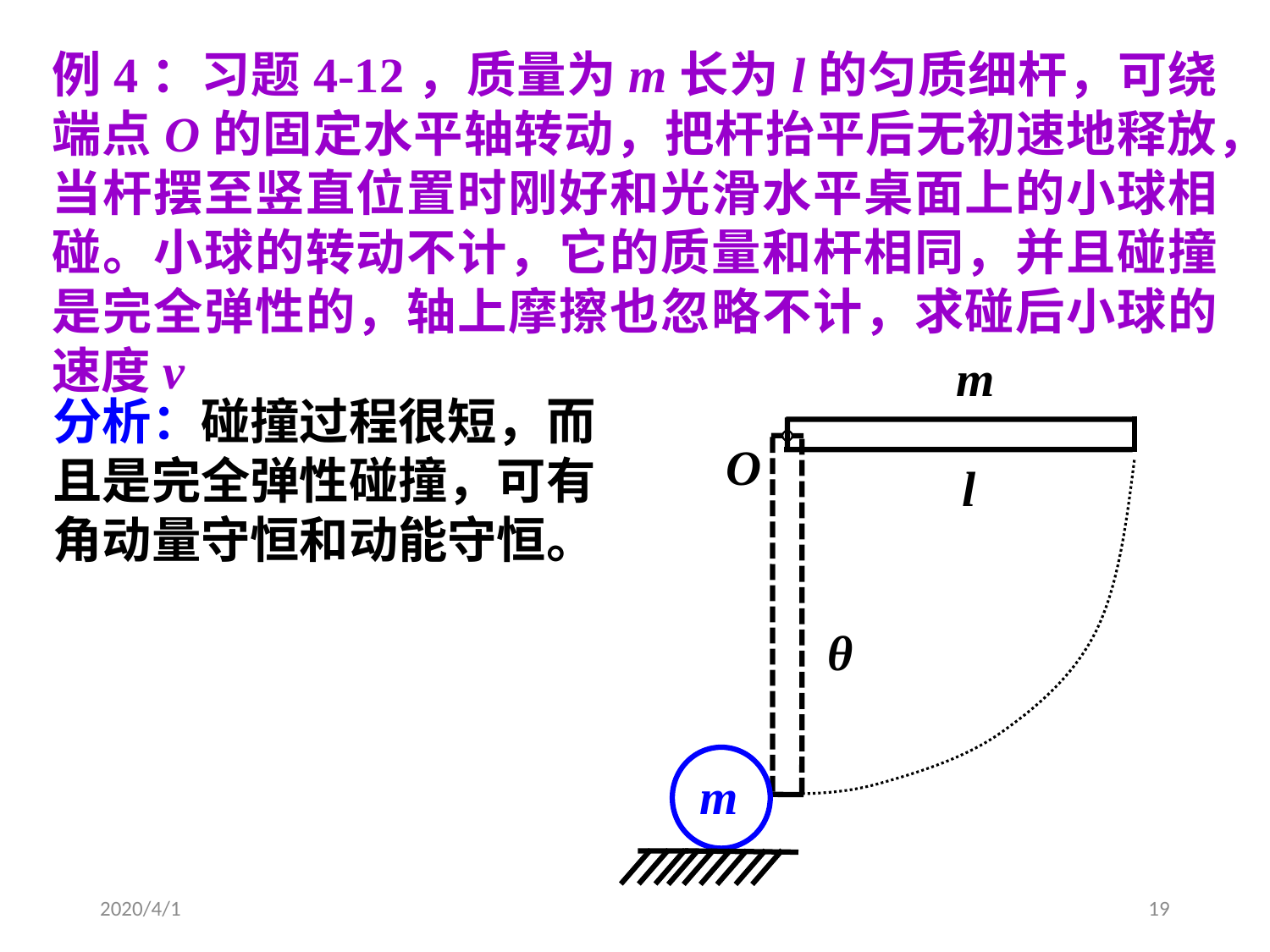

例4：习题4-12，质量为m长为l的匀质细杆，可绕端点O的固定水平轴转动，把杆抬平后无初速地释放，当杆摆至竖直位置时刚好和光滑水平桌面上的小球相碰。小球的转动不计，它的质量和杆相同，并且碰撞是完全弹性的，轴上摩擦也忽略不计，求碰后小球的速度v

m

O

l

θ

m

分析：碰撞过程很短，而且是完全弹性碰撞，可有角动量守恒和动能守恒。
2020/4/1
19